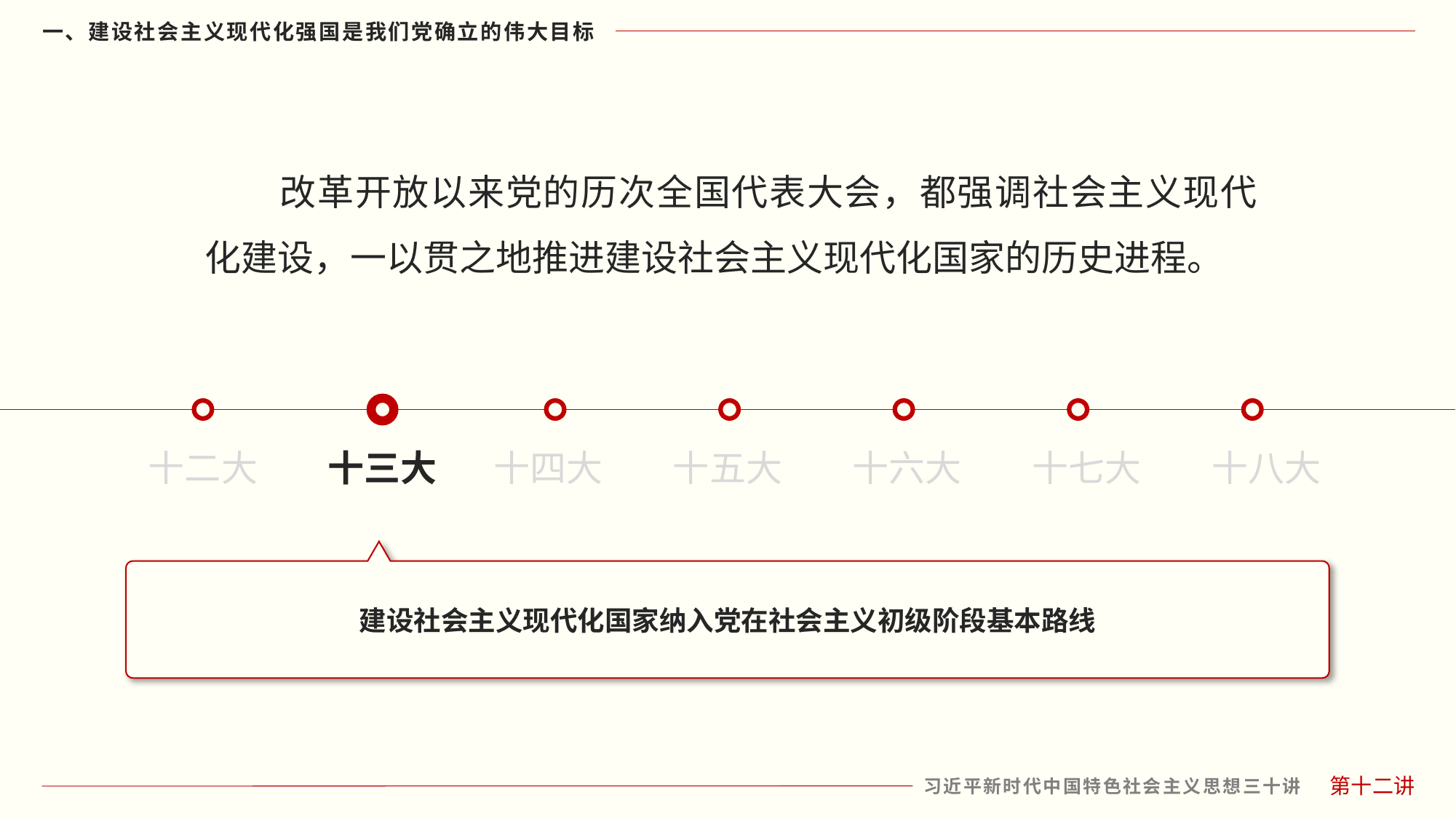

改革开放以来党的历次全国代表大会，都强调社会主义现代化建设，一以贯之地推进建设社会主义现代化国家的历史进程。

十二大
十三大
十四大
十五大
十六大
十七大
十八大

建设社会主义现代化国家纳入党在社会主义初级阶段基本路线